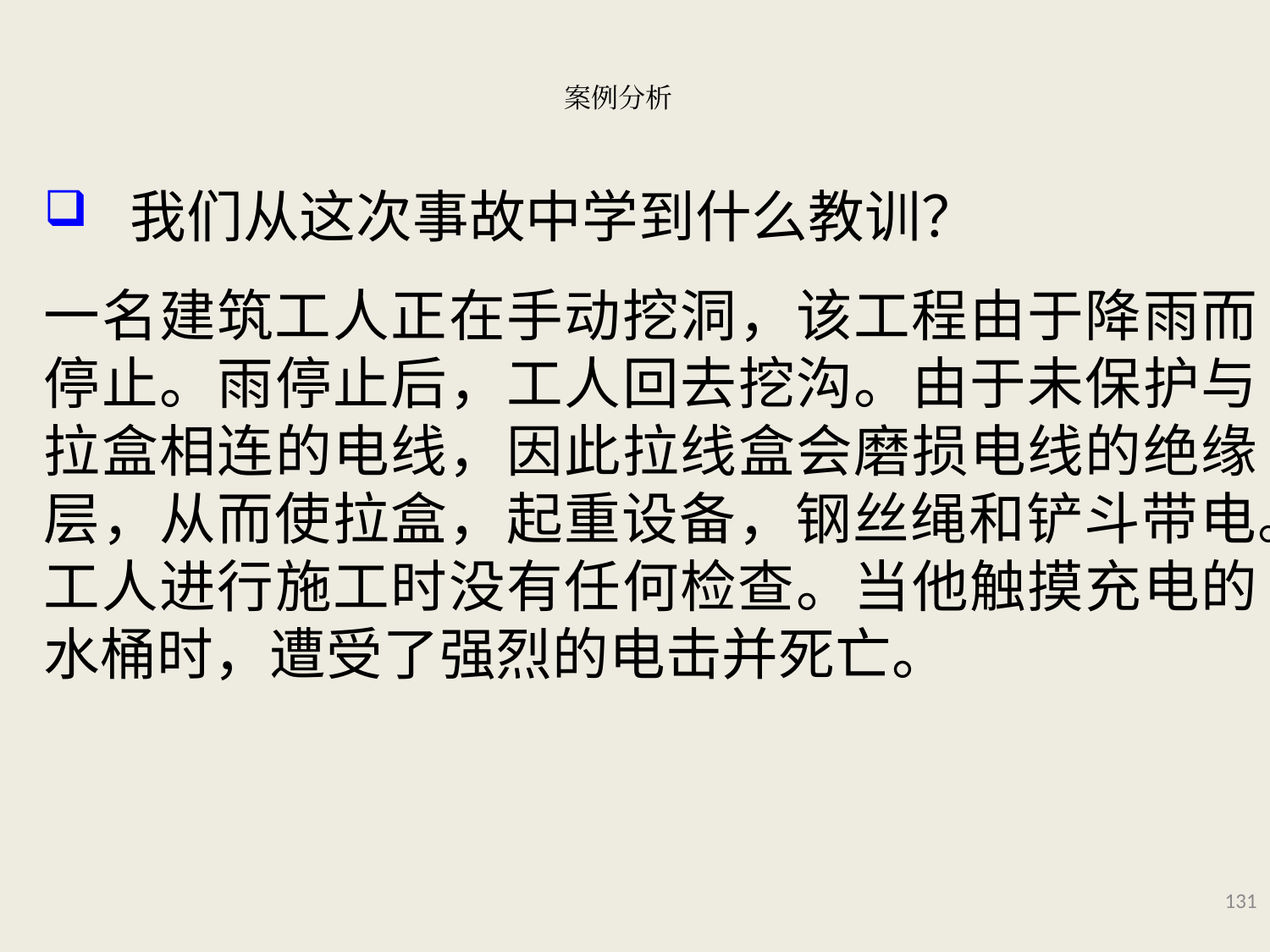

# 案例分析
 我们从这次事故中学到什么教训？
一名建筑工人正在手动挖洞，该工程由于降雨而停止。雨停止后，工人回去挖沟。由于未保护与拉盒相连的电线，因此拉线盒会磨损电线的绝缘层，从而使拉盒，起重设备，钢丝绳和铲斗带电。工人进行施工时没有任何检查。当他触摸充电的水桶时，遭受了强烈的电击并死亡。
131